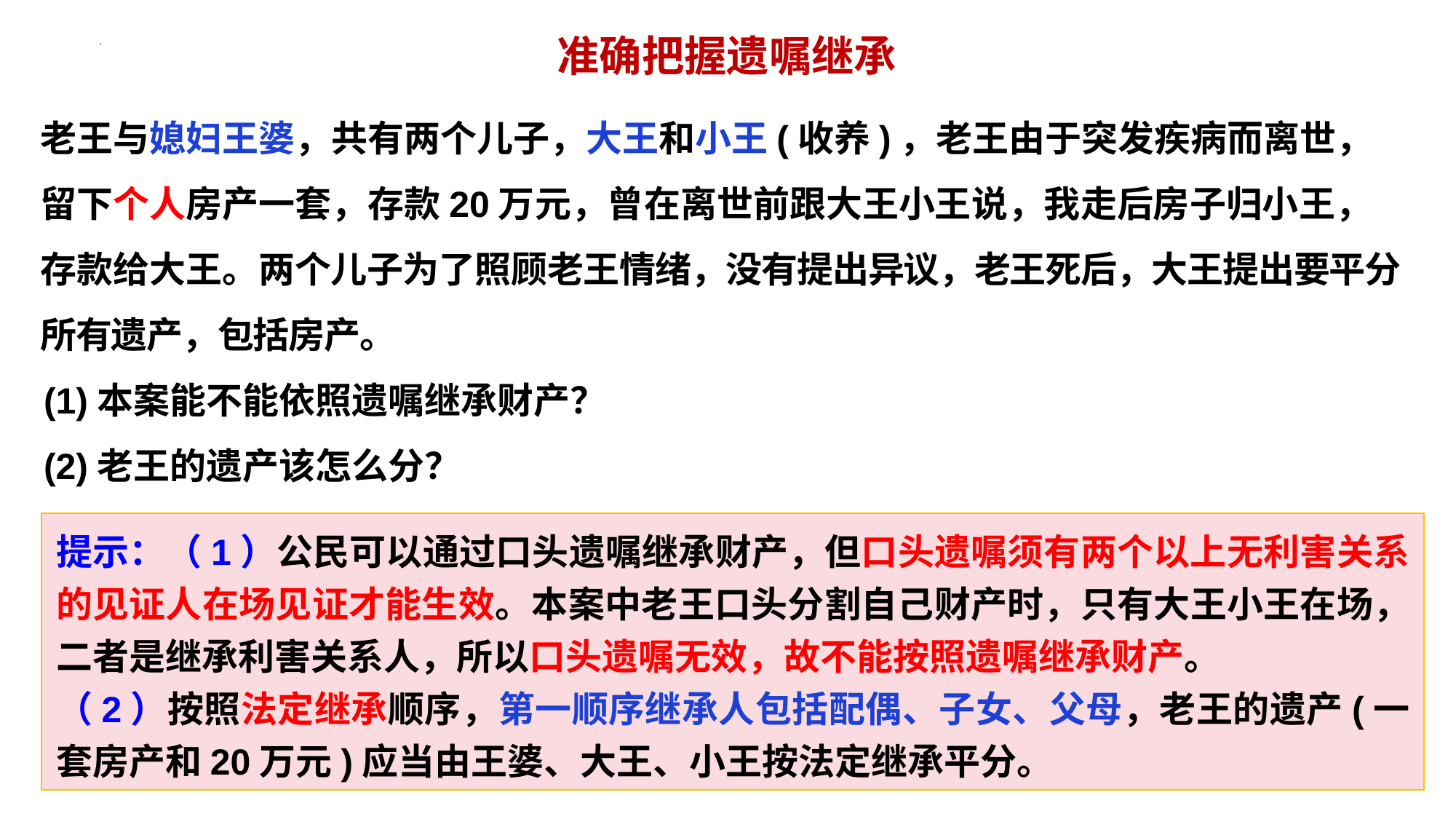

准确把握遗嘱继承
老王与媳妇王婆，共有两个儿子，大王和小王(收养)，老王由于突发疾病而离世，留下个人房产一套，存款20万元，曾在离世前跟大王小王说，我走后房子归小王，存款给大王。两个儿子为了照顾老王情绪，没有提出异议，老王死后，大王提出要平分所有遗产，包括房产。
(1)本案能不能依照遗嘱继承财产？
(2)老王的遗产该怎么分？
提示：（1）公民可以通过口头遗嘱继承财产，但口头遗嘱须有两个以上无利害关系的见证人在场见证才能生效。本案中老王口头分割自己财产时，只有大王小王在场，二者是继承利害关系人，所以口头遗嘱无效，故不能按照遗嘱继承财产。
（2）按照法定继承顺序，第一顺序继承人包括配偶、子女、父母，老王的遗产(一套房产和20万元)应当由王婆、大王、小王按法定继承平分。